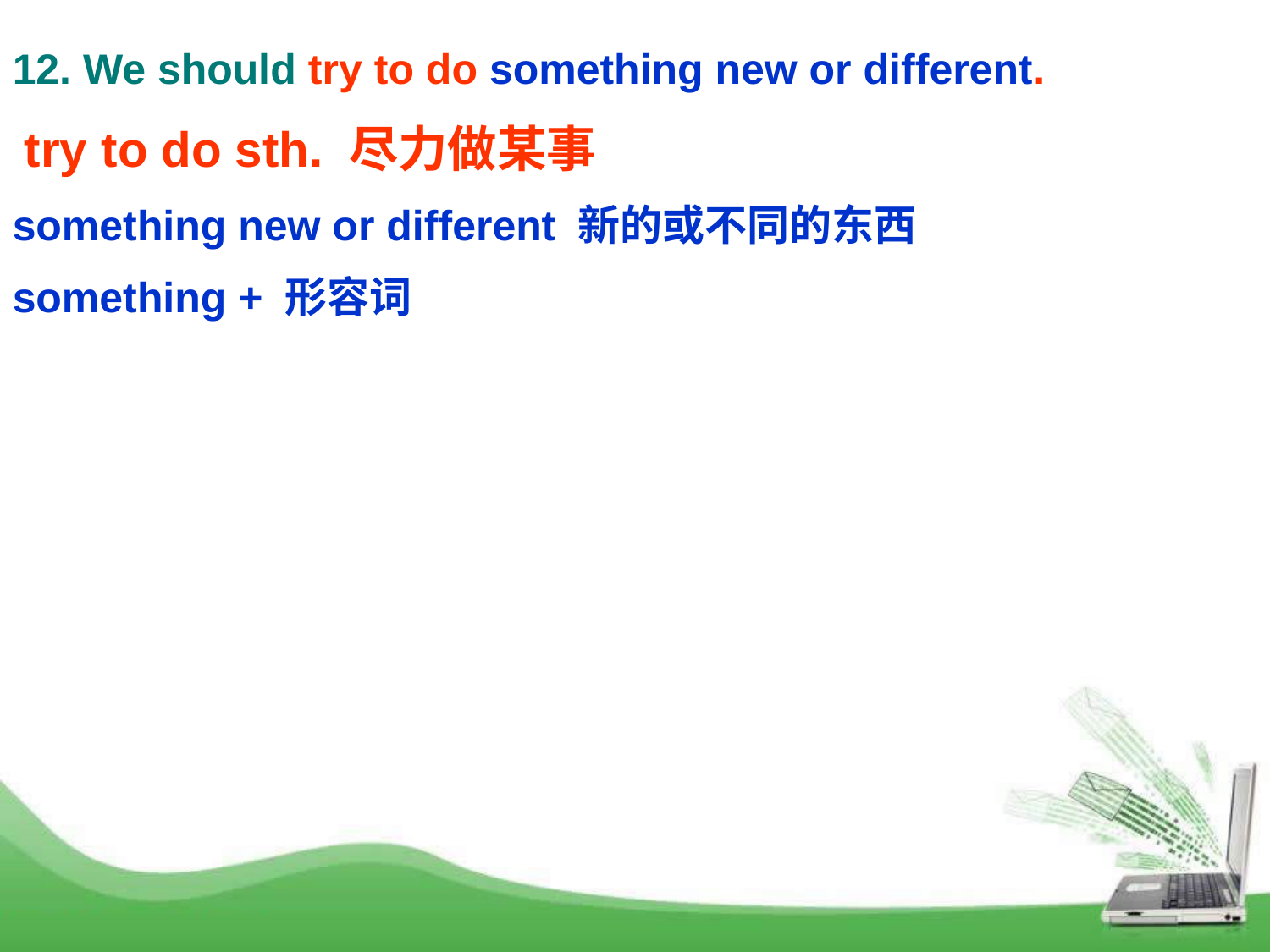

12. We should try to do something new or different.
 try to do sth. 尽力做某事
something new or different 新的或不同的东西
something + 形容词